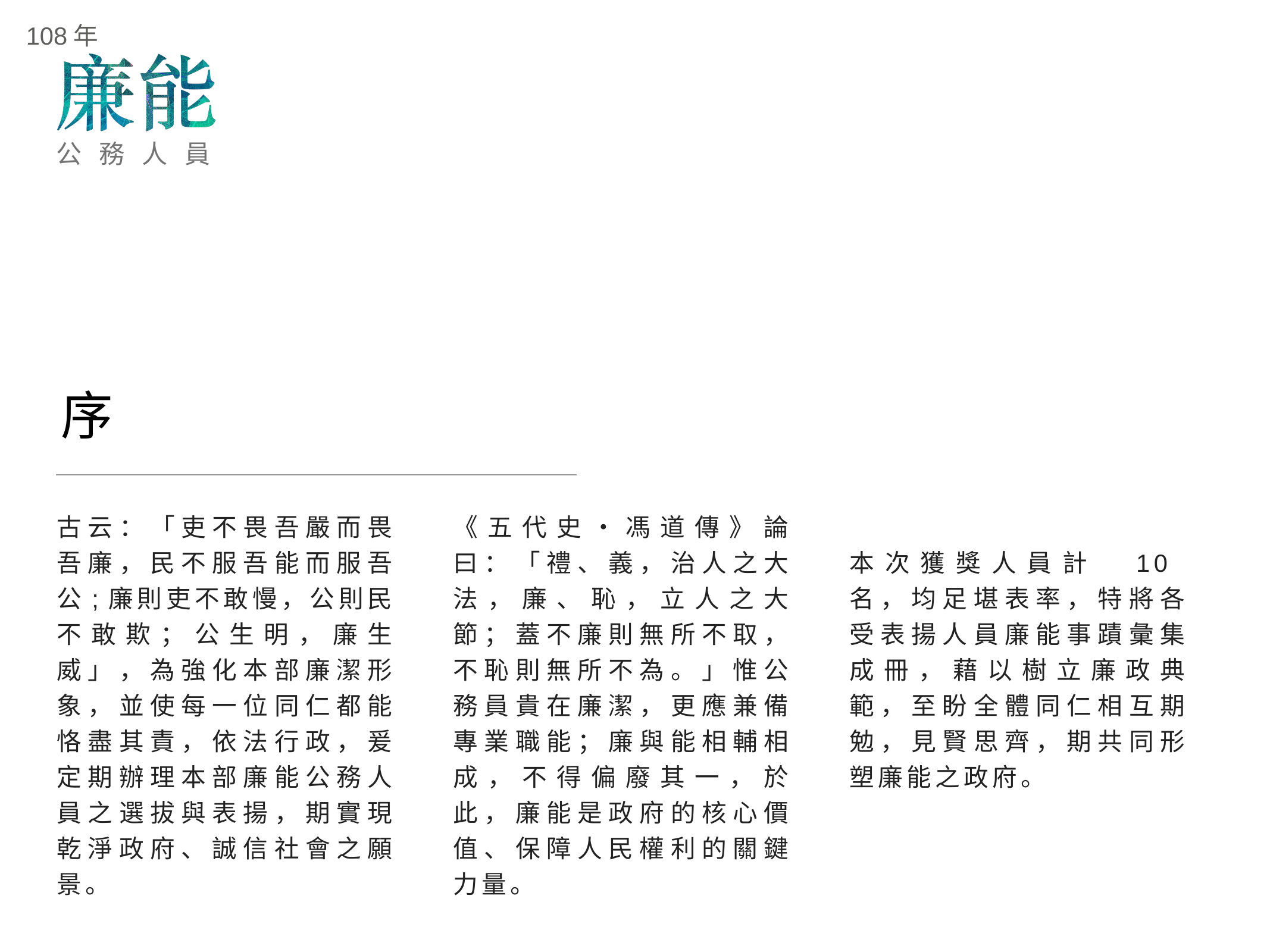

# 序
古云：「吏不畏吾嚴而畏吾廉，民不服吾能而服吾公;廉則吏不敢慢，公則民不敢欺；公生明，廉生威」，為強化本部廉潔形象，並使每一位同仁都能恪盡其責，依法行政，爰定期辦理本部廉能公務人員之選拔與表揚，期實現乾淨政府、誠信社會之願景。
《五代史‧馮道傳》論曰：「禮、義，治人之大法，廉、恥，立人之大節；蓋不廉則無所不取，不恥則無所不為。」惟公務員貴在廉潔，更應兼備專業職能；廉與能相輔相成，不得偏廢其一，於此，廉能是政府的核心價值、保障人民權利的關鍵力量。

本次獲獎人員計  10  名，均足堪表率，特將各受表揚人員廉能事蹟彙集成冊，藉以樹立廉政典範，至盼全體同仁相互期勉，見賢思齊，期共同形塑廉能之政府。